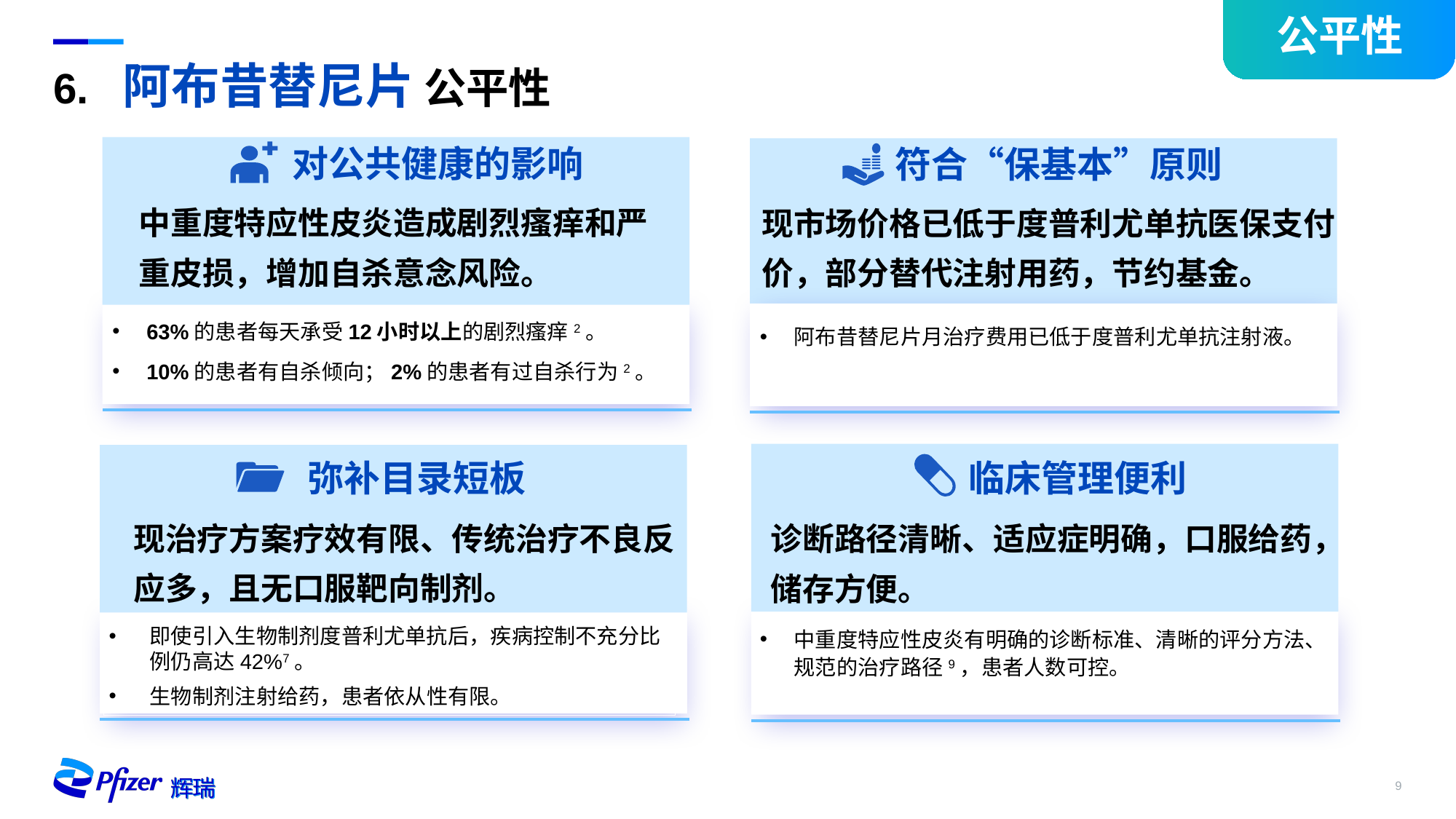

公平性
# 6.  阿布昔替尼片 公平性
对公共健康的影响

符合“保基本”原则

中重度特应性皮炎造成剧烈瘙痒和严重皮损，增加自杀意念风险。
现市场价格已低于度普利尤单抗医保支付价，部分替代注射用药，节约基金。
阿布昔替尼片月治疗费用已低于度普利尤单抗注射液。

63%的患者每天承受12小时以上的剧烈瘙痒2。
10%的患者有自杀倾向；2%的患者有过自杀行为2。

弥补目录短板
临床管理便利

现治疗方案疗效有限、传统治疗不良反应多，且无口服靶向制剂。
诊断路径清晰、适应症明确，口服给药，储存方便。
中重度特应性皮炎有明确的诊断标准、清晰的评分方法、规范的治疗路径9，患者人数可控。

即使引入生物制剂度普利尤单抗后，疾病控制不充分比例仍高达42%7。
生物制剂注射给药，患者依从性有限。